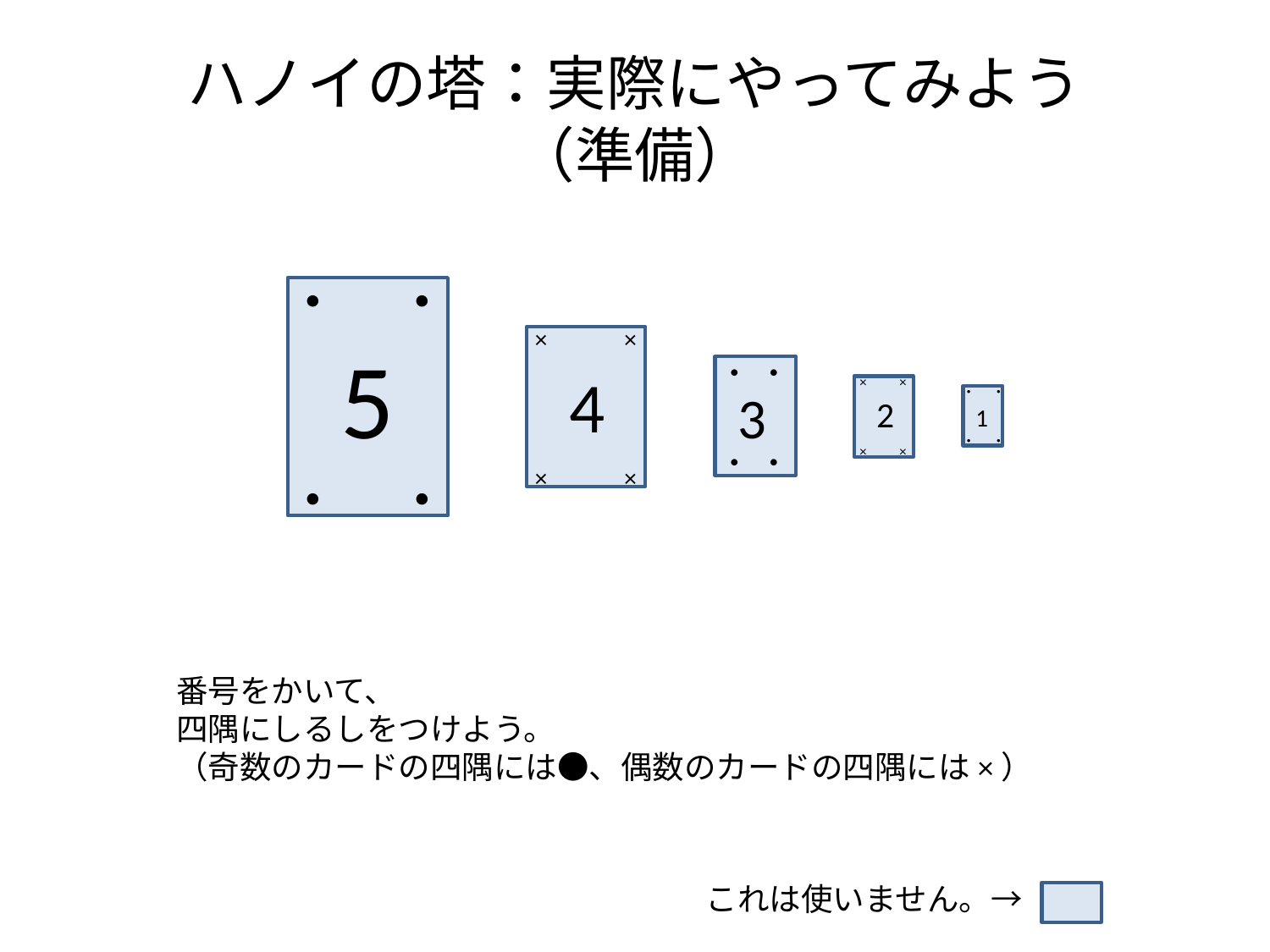

# ハノイの塔：実際にやってみよう （準備）
●
●

5
●
●
×
×

4
×
×
●
●

3
●
●
×
×

2
×
×
・
・

1
・
・
番号をかいて、
四隅にしるしをつけよう。
（奇数のカードの四隅には●、偶数のカードの四隅には×）
これは使いません。→